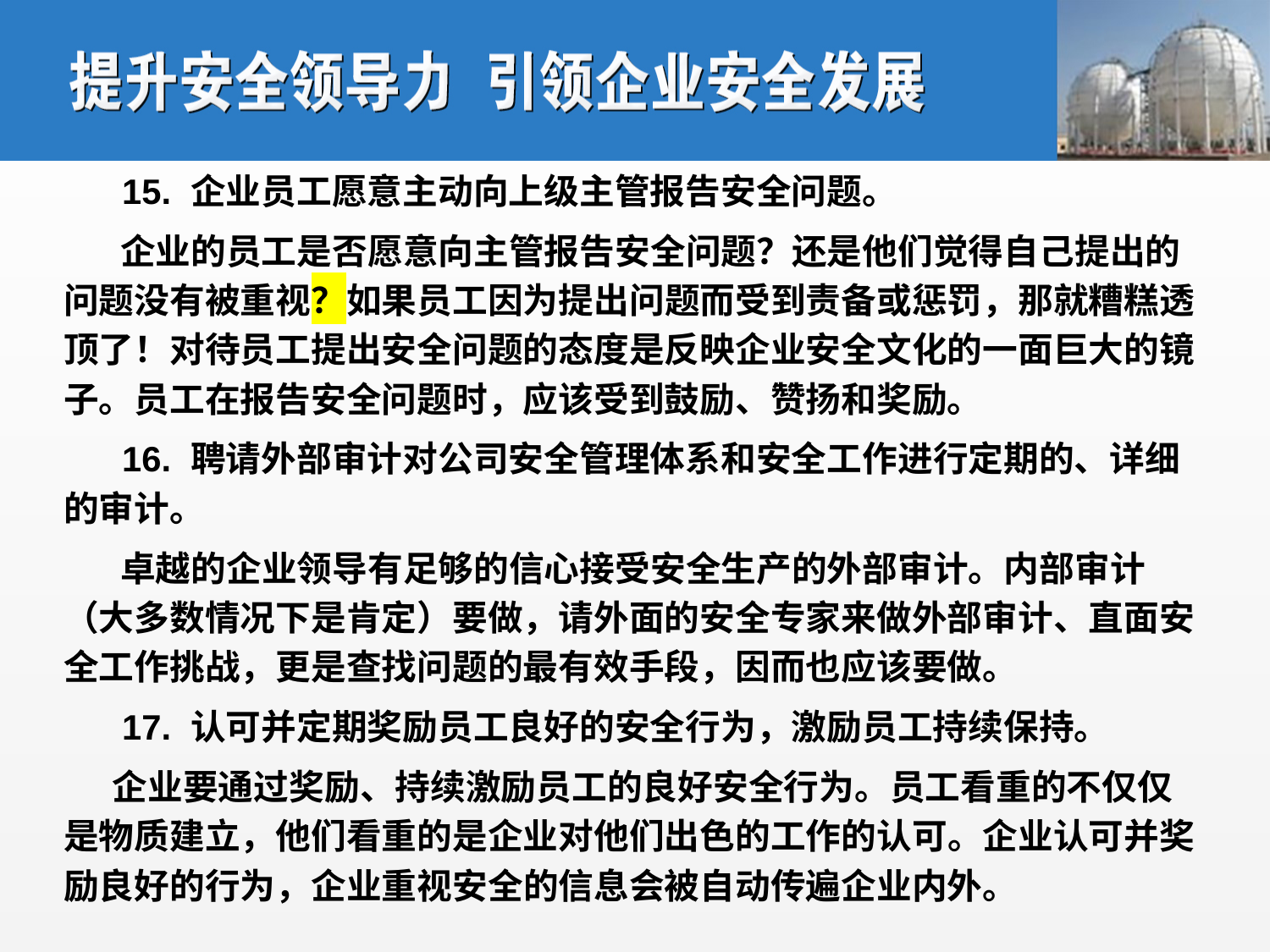

15.	企业员工愿意主动向上级主管报告安全问题。
      企业的员工是否愿意向主管报告安全问题？还是他们觉得自己提出的问题没有被重视？如果员工因为提出问题而受到责备或惩罚，那就糟糕透顶了！对待员工提出安全问题的态度是反映企业安全文化的一面巨大的镜子。员工在报告安全问题时，应该受到鼓励、赞扬和奖励。
      16.	聘请外部审计对公司安全管理体系和安全工作进行定期的、详细的审计。
      卓越的企业领导有足够的信心接受安全生产的外部审计。内部审计（大多数情况下是肯定）要做，请外面的安全专家来做外部审计、直面安全工作挑战，更是查找问题的最有效手段，因而也应该要做。
      17.	认可并定期奖励员工良好的安全行为，激励员工持续保持。
     企业要通过奖励、持续激励员工的良好安全行为。员工看重的不仅仅是物质建立，他们看重的是企业对他们出色的工作的认可。企业认可并奖励良好的行为，企业重视安全的信息会被自动传遍企业内外。